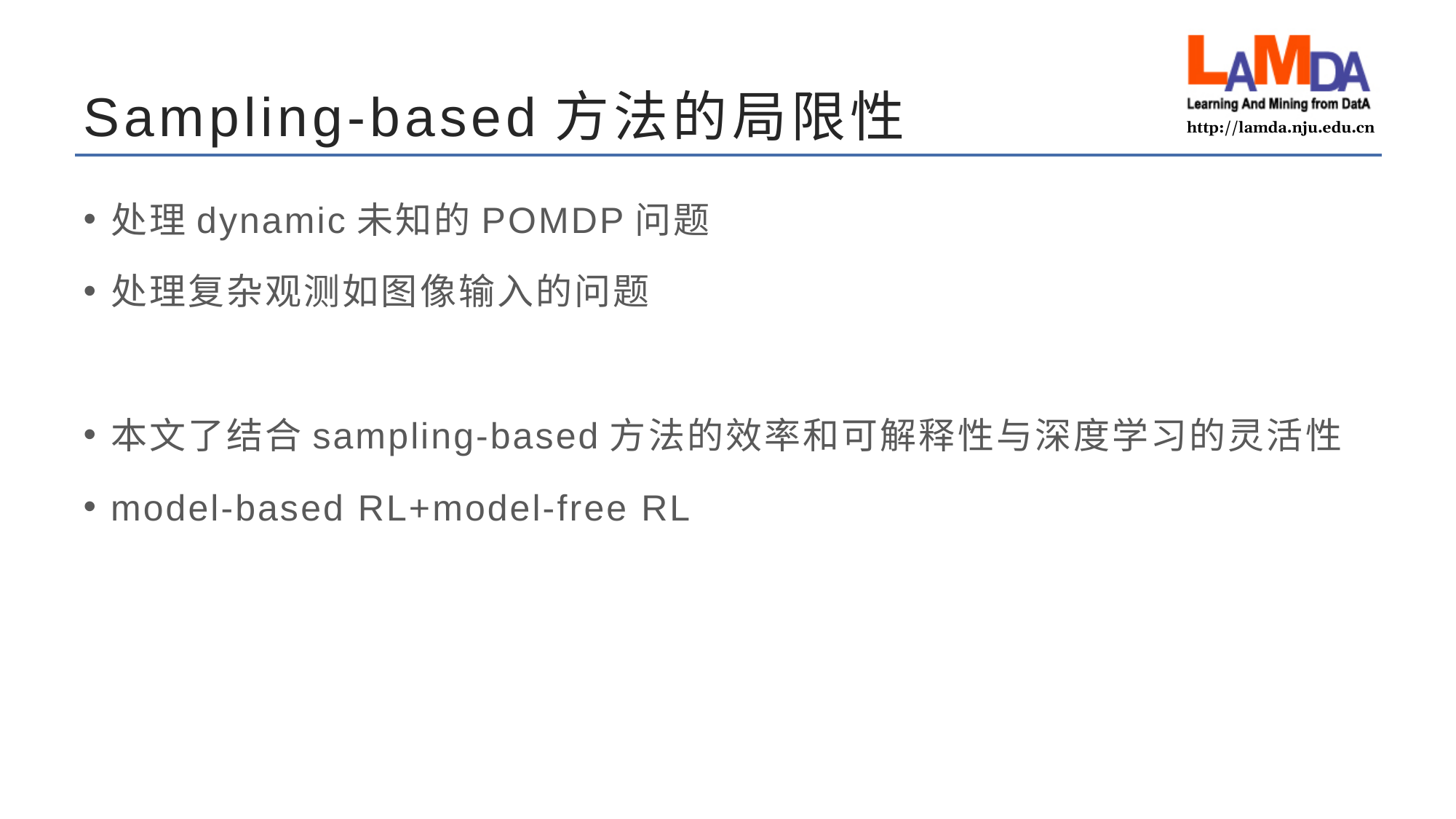

# Sampling-based方法的局限性
处理dynamic未知的POMDP问题
处理复杂观测如图像输入的问题

本文了结合sampling-based方法的效率和可解释性与深度学习的灵活性
model-based RL+model-free RL